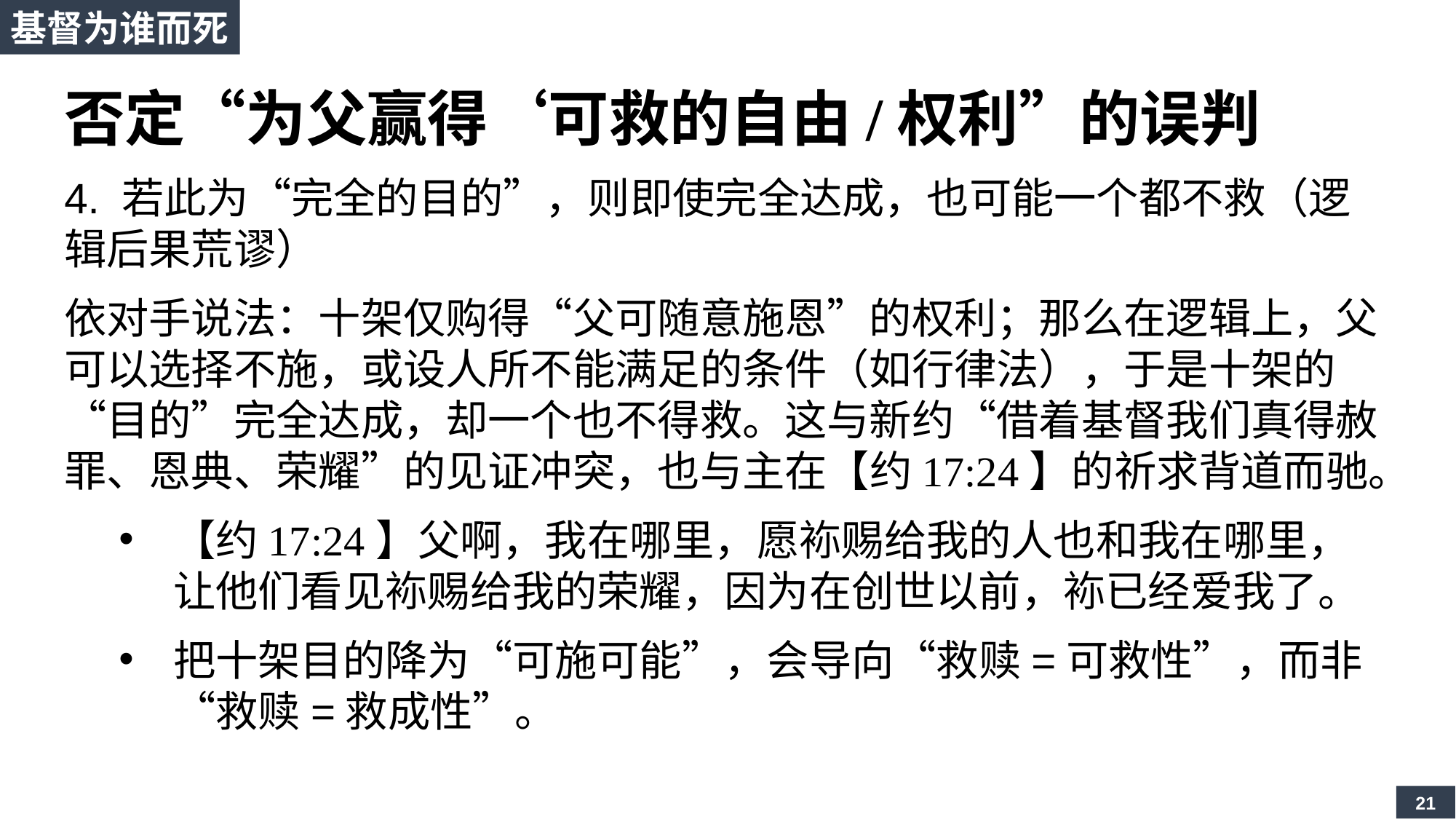

基督为谁而死
否定“为父赢得‘可救的自由/权利”的误判
4. 若此为“完全的目的”，则即使完全达成，也可能一个都不救（逻辑后果荒谬）
依对手说法：十架仅购得“父可随意施恩”的权利；那么在逻辑上，父可以选择不施，或设人所不能满足的条件（如行律法），于是十架的“目的”完全达成，却一个也不得救。这与新约“借着基督我们真得赦罪、恩典、荣耀”的见证冲突，也与主在【约17:24】的祈求背道而驰。
【约17:24】父啊，我在哪里，愿袮赐给我的人也和我在哪里，让他们看见袮赐给我的荣耀，因为在创世以前，袮已经爱我了。
把十架目的降为“可施可能”，会导向“救赎=可救性”，而非“救赎=救成性”。
21